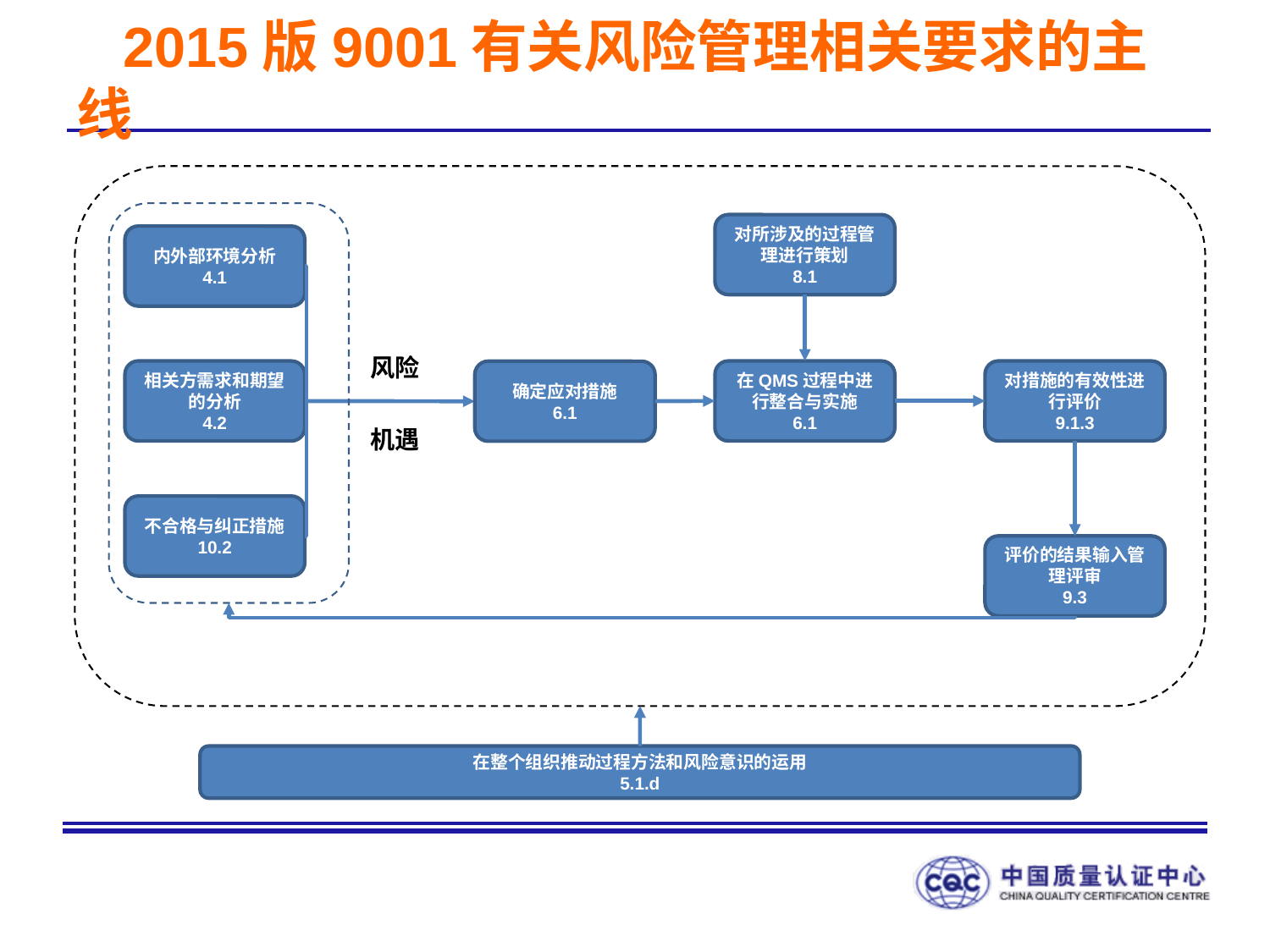

# 2015版9001有关风险管理相关要求的主线

对所涉及的过程管理进行策划
8.1
内外部环境分析
4.1
风险
相关方需求和期望的分析
4.2
在QMS过程中进行整合与实施
6.1
对措施的有效性进行评价
9.1.3
确定应对措施
6.1
机遇
不合格与纠正措施
10.2
评价的结果输入管理评审
9.3
在整个组织推动过程方法和风险意识的运用
5.1.d